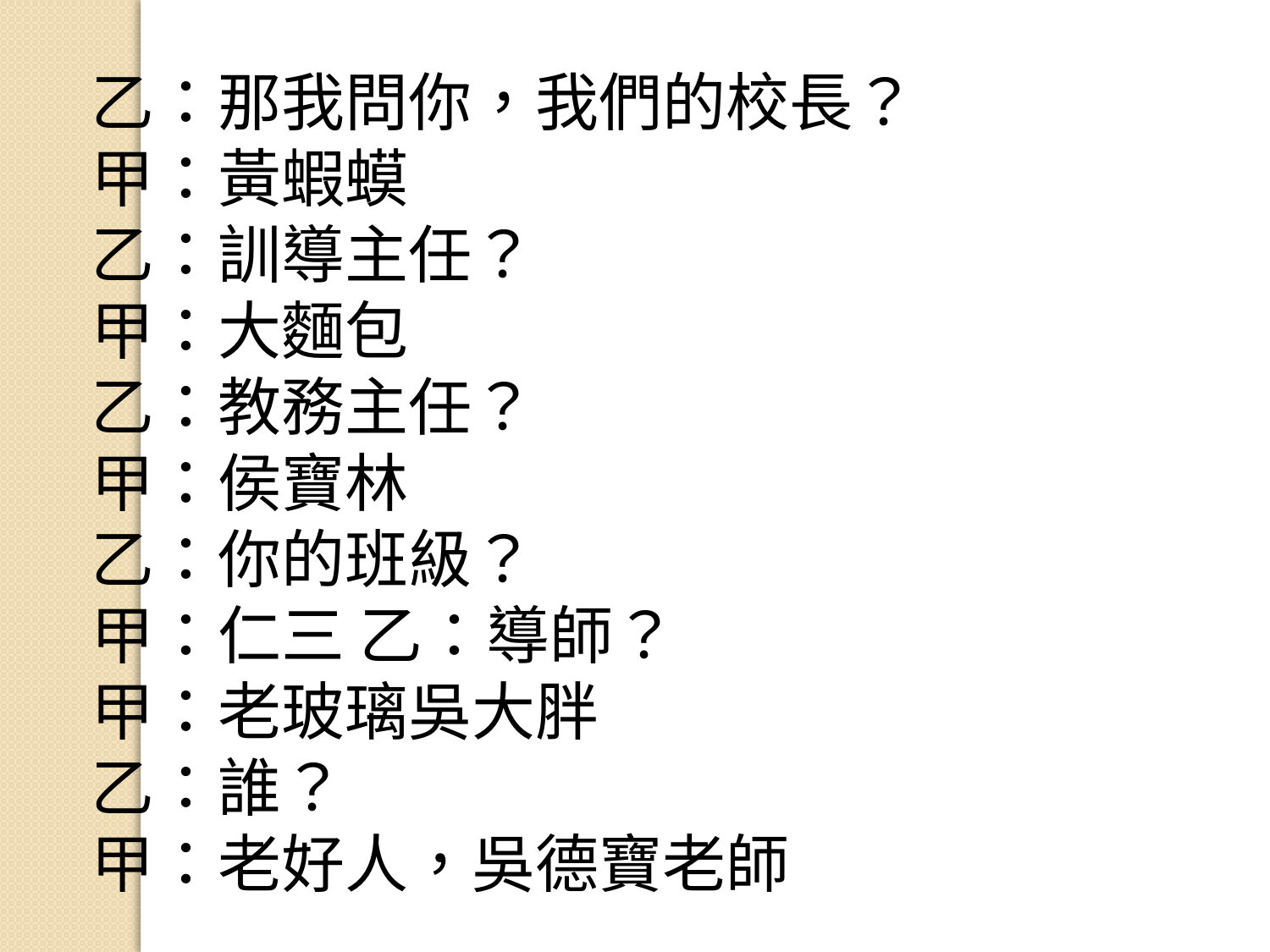

乙：那我問你，我們的校長？
甲：黃蝦蟆
乙：訓導主任？
甲：大麵包
乙：教務主任？
甲：侯寶林
乙：你的班級？
甲：仁三 乙：導師？
甲：老玻璃吳大胖
乙：誰？
甲：老好人，吳德寶老師